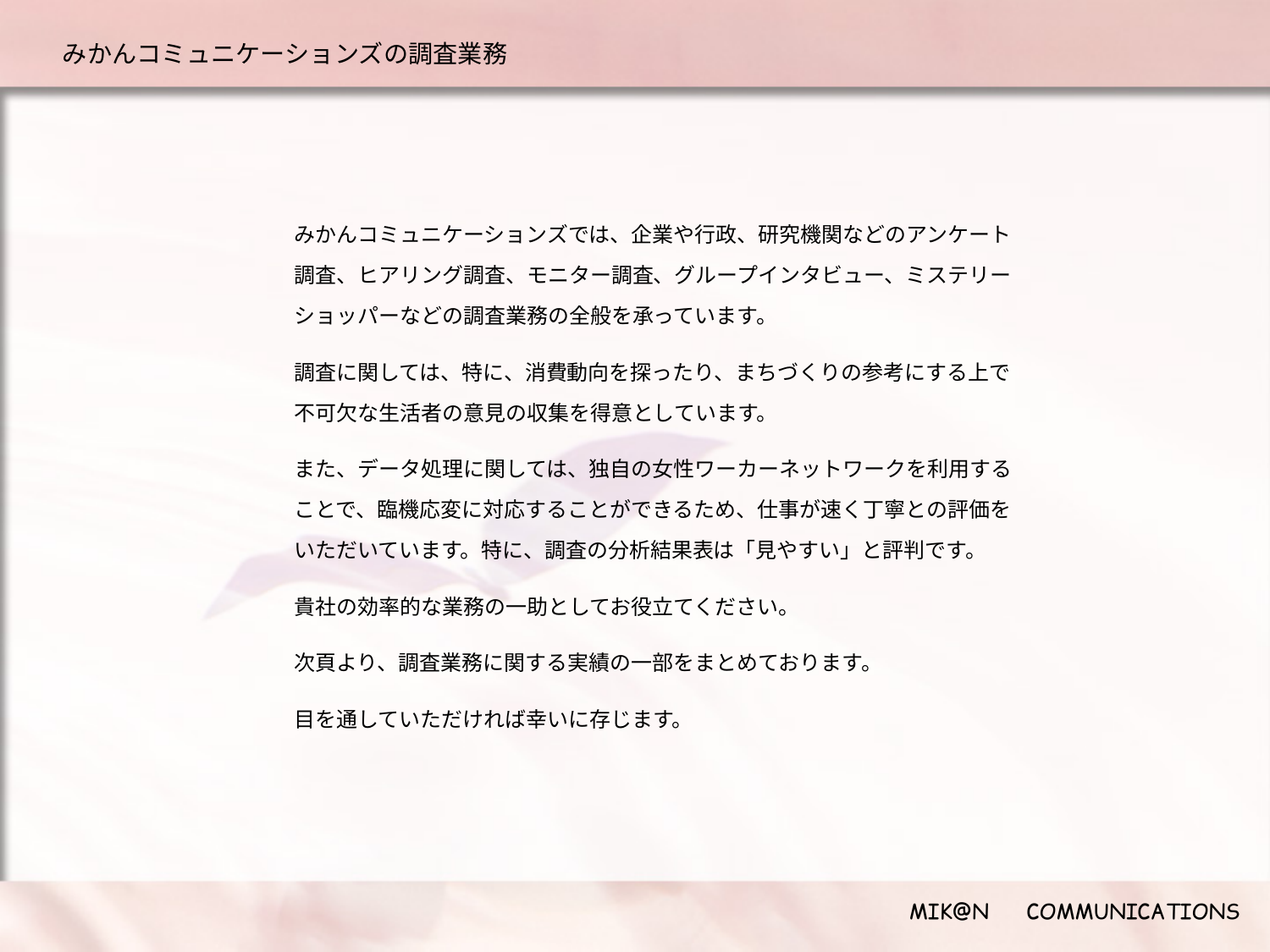

# みかんコミュニケーションズの調査業務
みかんコミュニケーションズでは、企業や行政、研究機関などのアンケート調査、ヒアリング調査、モニター調査、グループインタビュー、ミステリーショッパーなどの調査業務の全般を承っています。
調査に関しては、特に、消費動向を探ったり、まちづくりの参考にする上で不可欠な生活者の意見の収集を得意としています。
また、データ処理に関しては、独自の女性ワーカーネットワークを利用することで、臨機応変に対応することができるため、仕事が速く丁寧との評価をいただいています。特に、調査の分析結果表は「見やすい」と評判です。
貴社の効率的な業務の一助としてお役立てください。
次頁より、調査業務に関する実績の一部をまとめております。
目を通していただければ幸いに存じます。

MIK@N 　COMMUNICATIONS